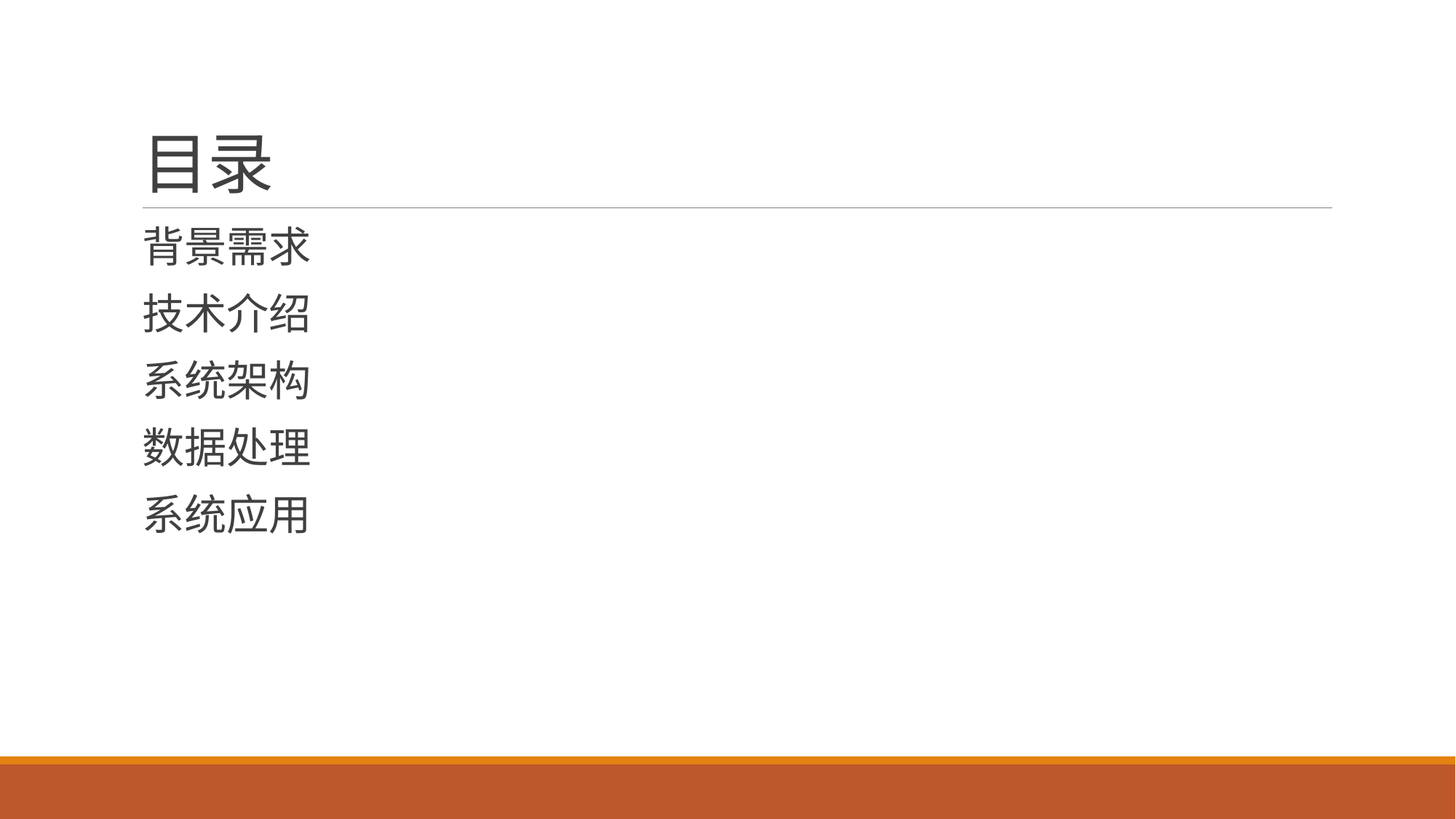

# 目录
背景需求
技术介绍
系统架构
数据处理
系统应用